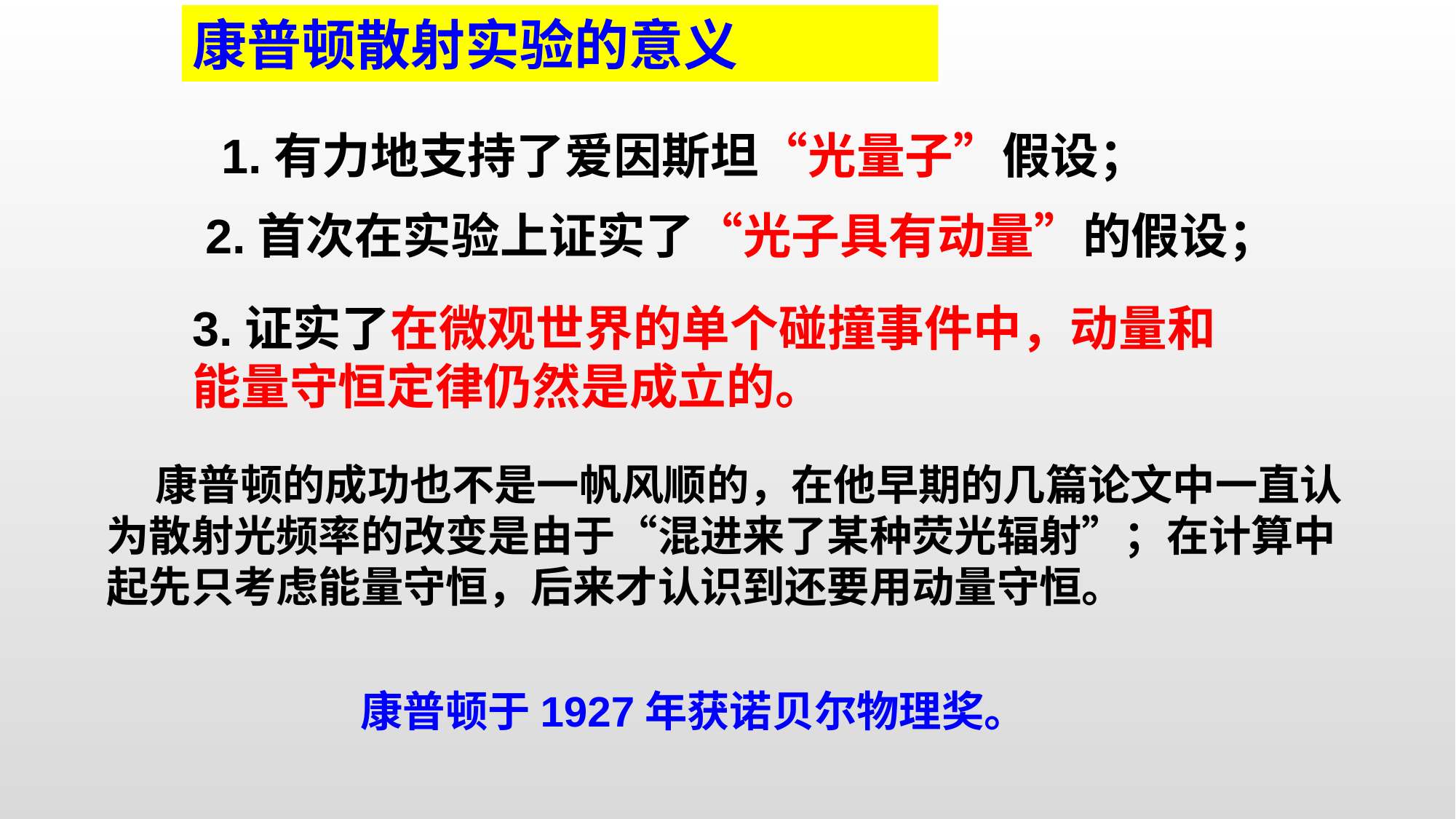

康普顿散射实验的意义
1.有力地支持了爱因斯坦“光量子”假设；
2.首次在实验上证实了“光子具有动量”的假设；
3.证实了在微观世界的单个碰撞事件中，动量和能量守恒定律仍然是成立的。
    康普顿的成功也不是一帆风顺的，在他早期的几篇论文中一直认为散射光频率的改变是由于“混进来了某种荧光辐射”；在计算中起先只考虑能量守恒，后来才认识到还要用动量守恒。
康普顿于1927年获诺贝尔物理奖。